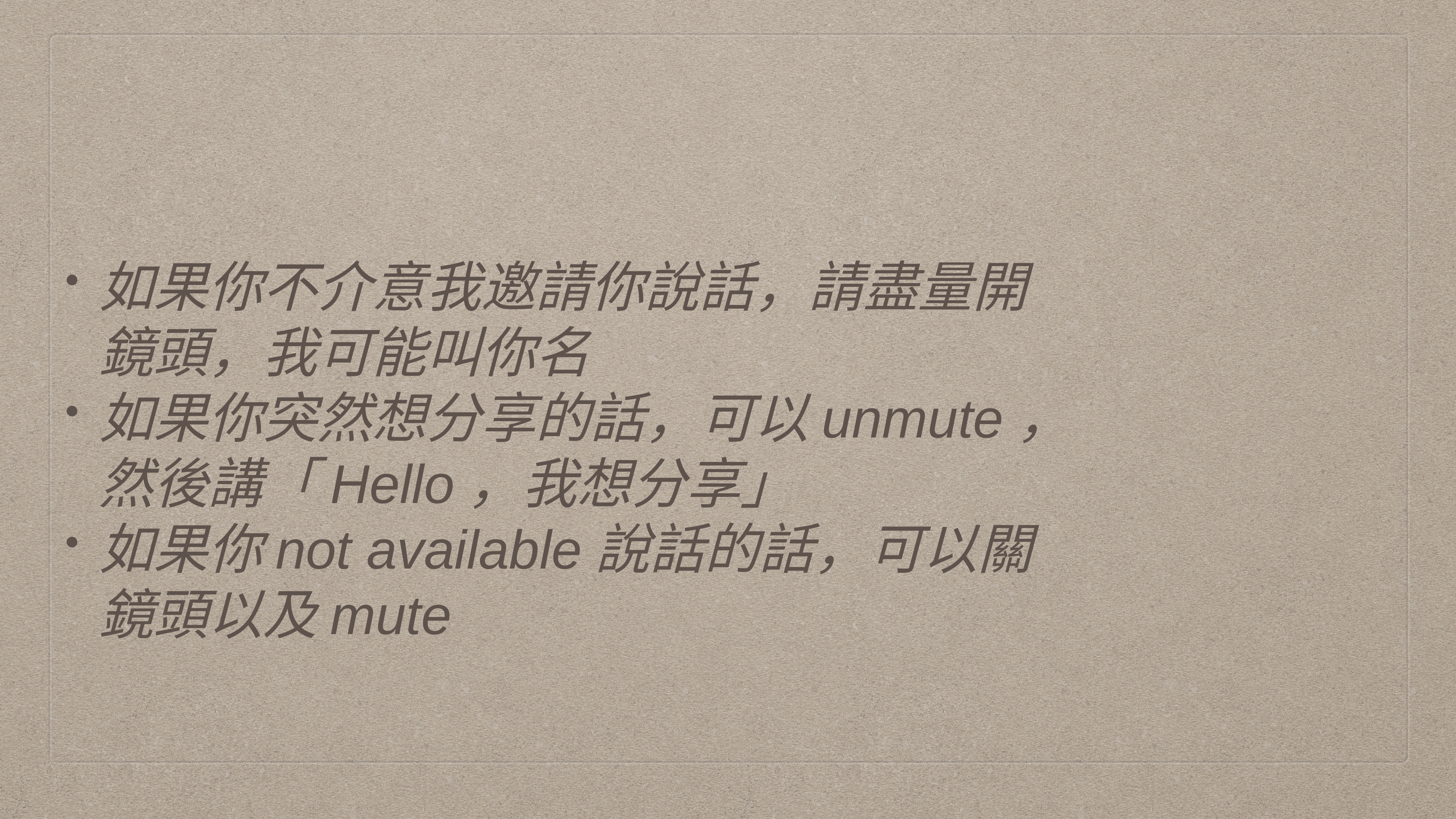

如果你不介意我邀請你說話，請盡量開鏡頭，我可能叫你名
如果你突然想分享的話，可以unmute，然後講「Hello，我想分享」
如果你not available說話的話，可以關鏡頭以及mute